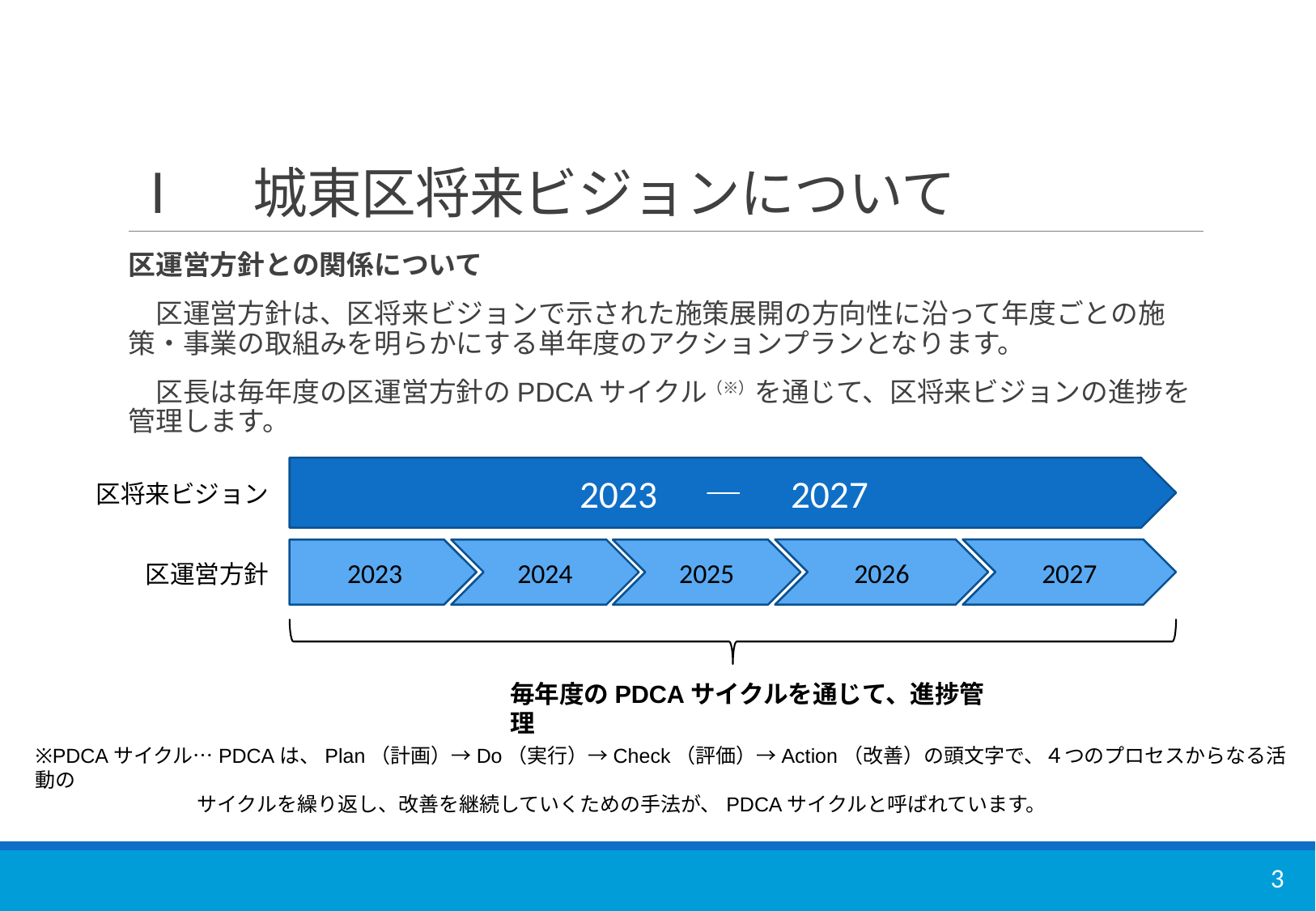

# Ⅰ　城東区将来ビジョンについて
区運営方針との関係について
　区運営方針は、区将来ビジョンで示された施策展開の方向性に沿って年度ごとの施策・事業の取組みを明らかにする単年度のアクションプランとなります。
　区長は毎年度の区運営方針のPDCAサイクル（※）を通じて、区将来ビジョンの進捗を管理します。

2023　―　2027
区将来ビジョン
2026
2027
2023
2024
2025
区運営方針
毎年度のPDCAサイクルを通じて、進捗管理
※PDCAサイクル…PDCAは、Plan（計画）→Do（実行）→Check（評価）→Action（改善）の頭文字で、４つのプロセスからなる活動の
　　　　　　　　サイクルを繰り返し、改善を継続していくための手法が、PDCAサイクルと呼ばれています。
3